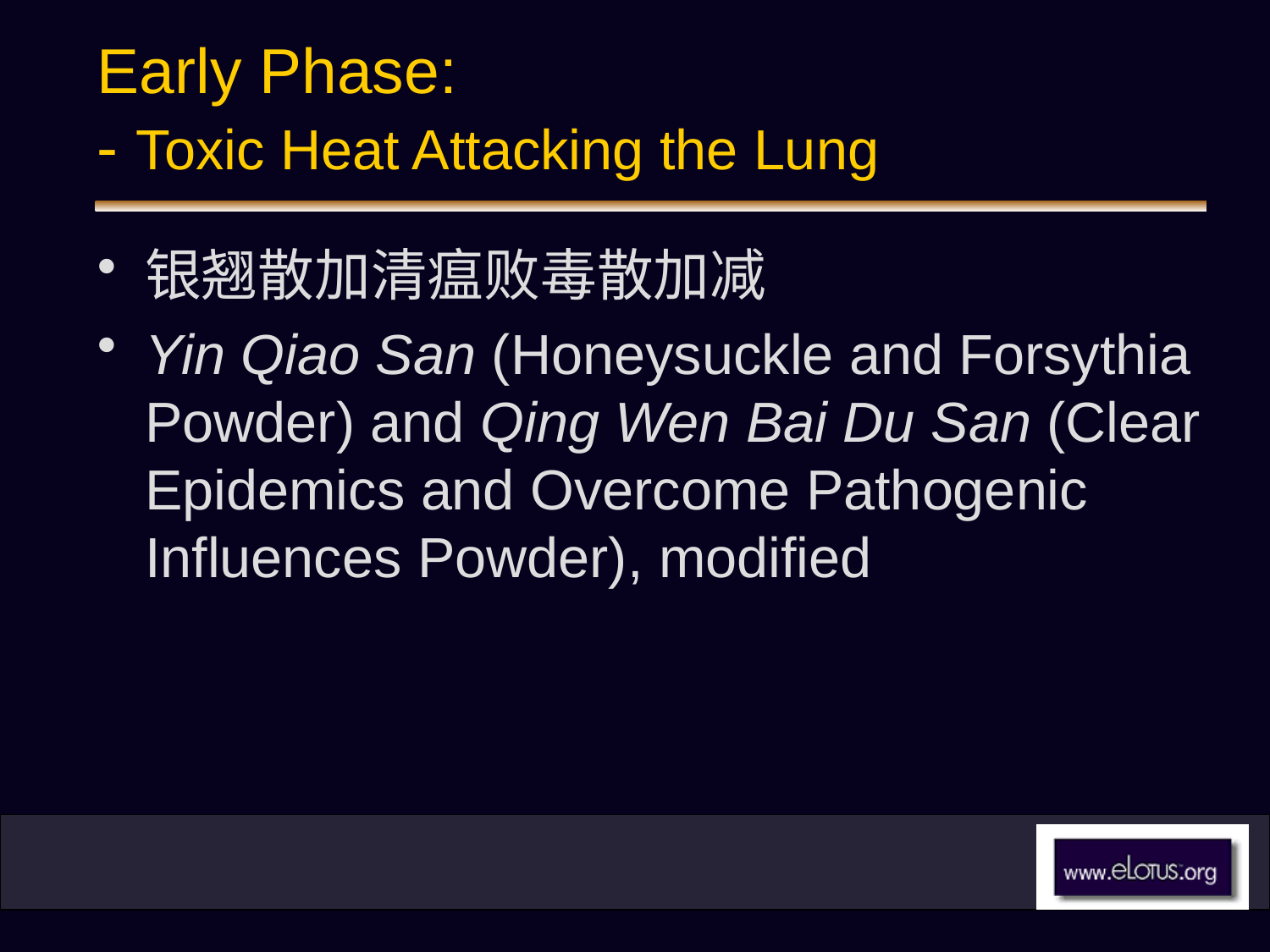

# Early Phase: - Toxic Heat Attacking the Lung
银翘散加清瘟败毒散加减
Yin Qiao San (Honeysuckle and Forsythia Powder) and Qing Wen Bai Du San (Clear Epidemics and Overcome Pathogenic Influences Powder), modified